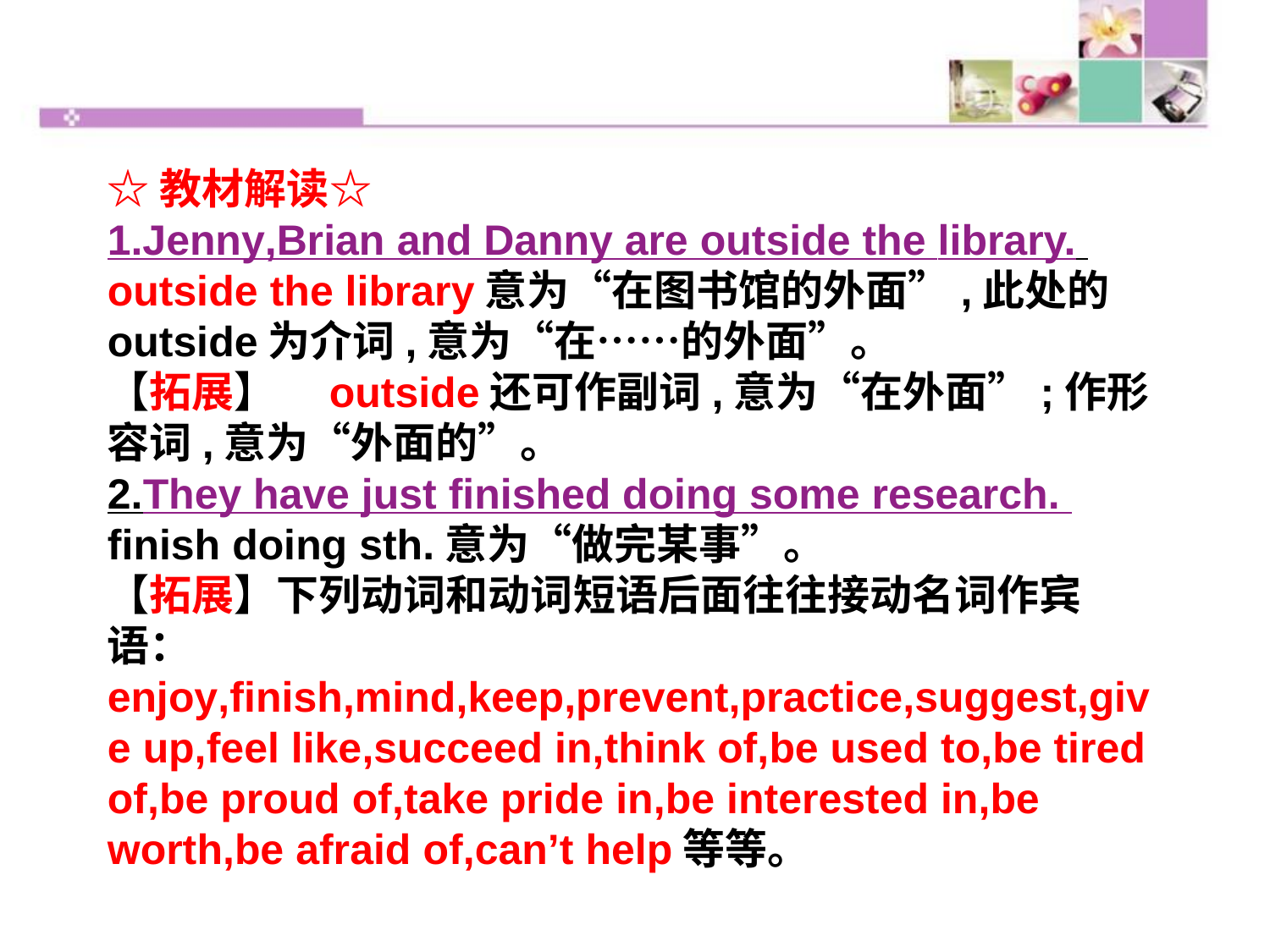

☆教材解读☆
1.Jenny,Brian and Danny are outside the library.
outside the library意为“在图书馆的外面”,此处的outside为介词,意为“在……的外面”。
【拓展】　outside还可作副词,意为“在外面”;作形容词,意为“外面的”。
2.They have just finished doing some research.
finish doing sth.意为“做完某事”。
【拓展】下列动词和动词短语后面往往接动名词作宾语：enjoy,finish,mind,keep,prevent,practice,suggest,give up,feel like,succeed in,think of,be used to,be tired of,be proud of,take pride in,be interested in,be worth,be afraid of,can’t help等等。